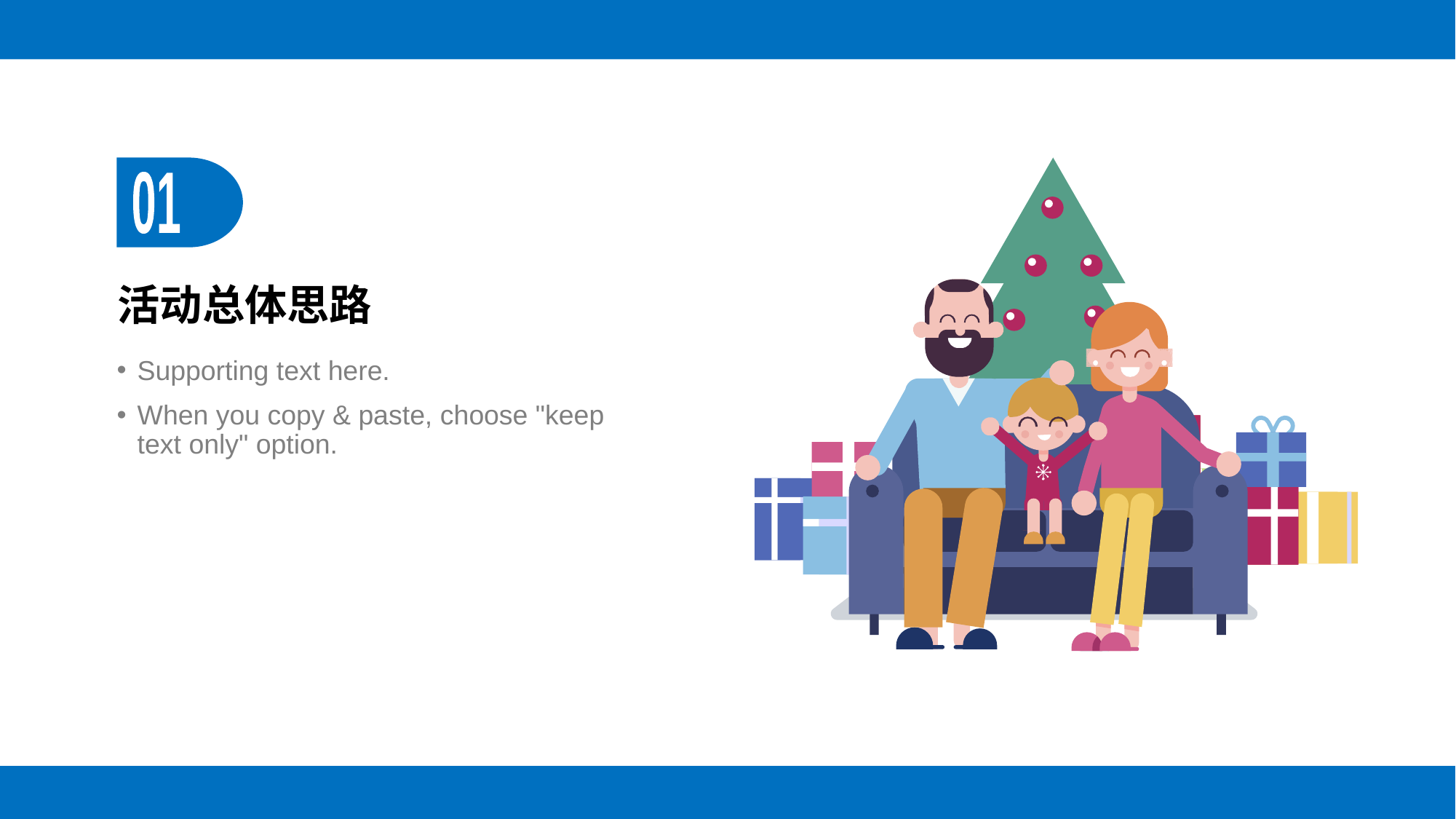

01
# 活动总体思路

Supporting text here.
When you copy & paste, choose "keep text only" option.